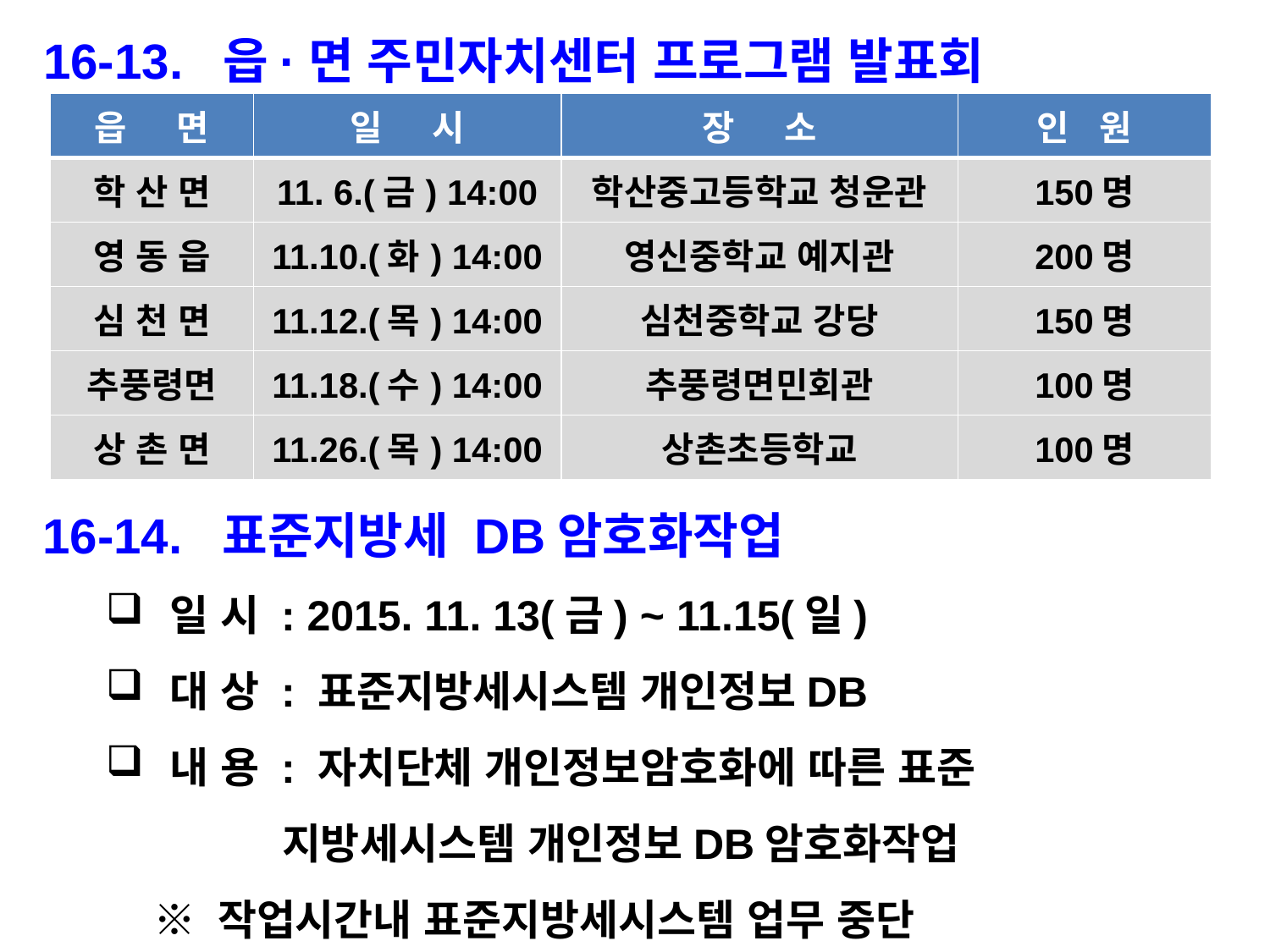

16-13.  읍·면 주민자치센터 프로그램 발표회

| 읍 면 | 일 시 | 장 소 | 인 원 |
| --- | --- | --- | --- |
| 학 산 면 | 11. 6.(금) 14:00 | 학산중고등학교 청운관 | 150명 |
| 영 동 읍 | 11.10.(화) 14:00 | 영신중학교 예지관 | 200명 |
| 심 천 면 | 11.12.(목) 14:00 | 심천중학교 강당 | 150명 |
| 추풍령면 | 11.18.(수) 14:00 | 추풍령면민회관 | 100명 |
| 상 촌 면 | 11.26.(목) 14:00 | 상촌초등학교 | 100명 |
16-14.  표준지방세 DB암호화작업
일 시 : 2015. 11. 13(금) ~ 11.15(일)
대 상 : 표준지방세시스템 개인정보DB
내 용 : 자치단체 개인정보암호화에 따른 표준
              지방세시스템 개인정보DB암호화작업
    ※ 작업시간내 표준지방세시스템 업무 중단